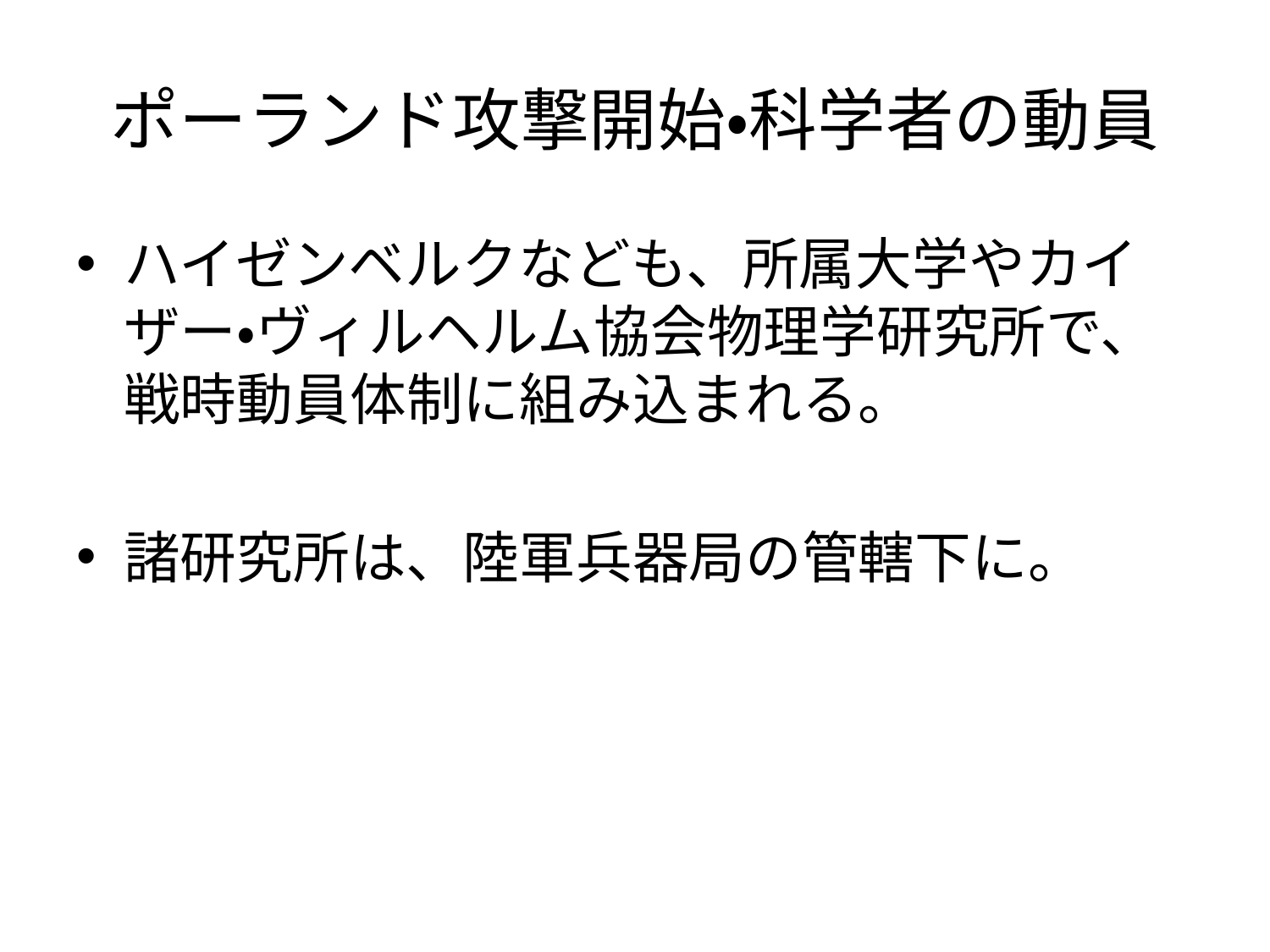

# ポーランド攻撃開始・科学者の動員
ハイゼンベルクなども、所属大学やカイザー・ヴィルヘルム協会物理学研究所で、戦時動員体制に組み込まれる。

諸研究所は、陸軍兵器局の管轄下に。